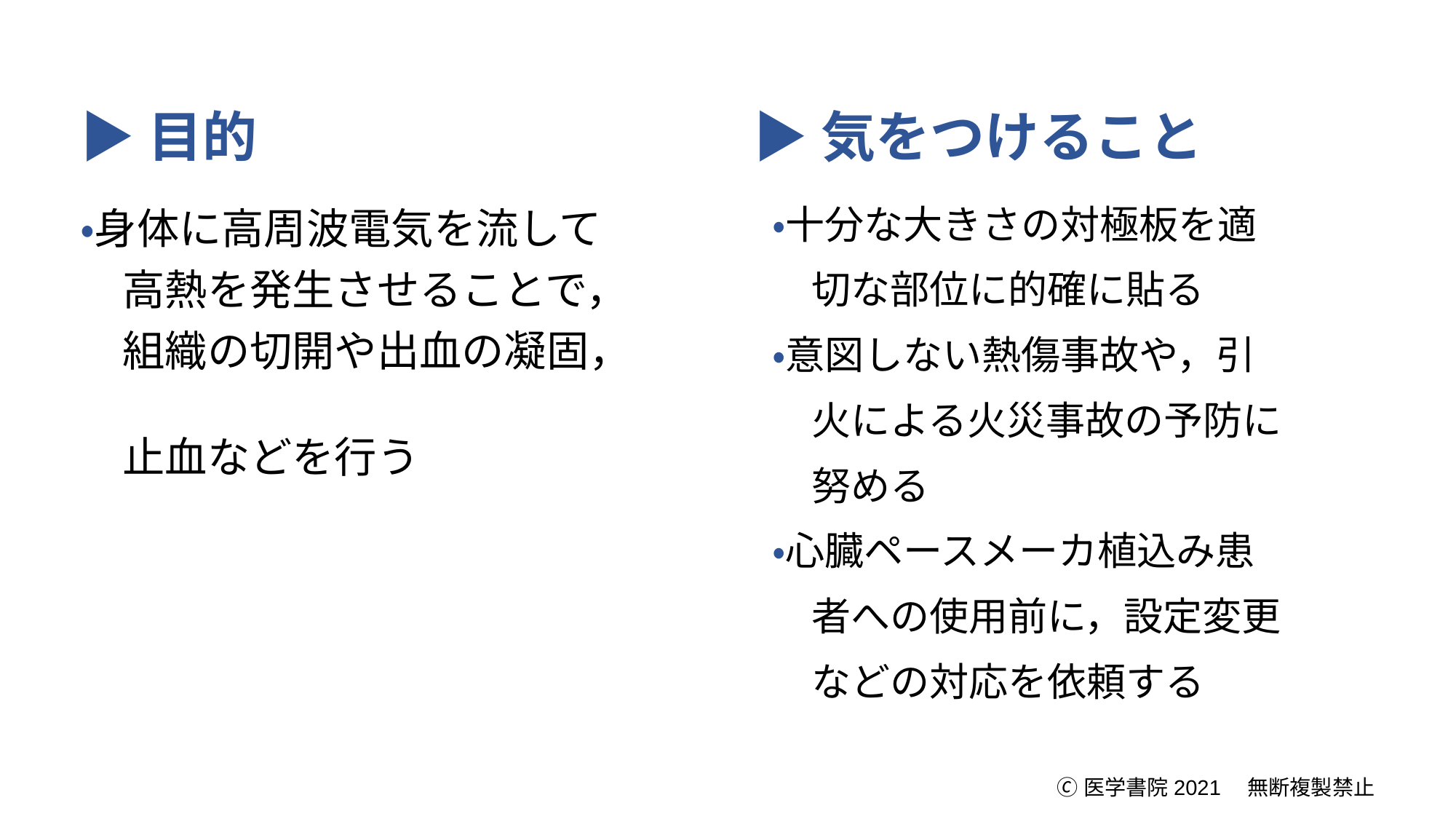

▶目的
▶気をつけること
・十分な大きさの対極板を適
　切な部位に的確に貼る
・意図しない熱傷事故や，引
　火による火災事故の予防に
　努める
・心臓ペースメーカ植込み患
　者への使用前に，設定変更
　などの対応を依頼する

・身体に高周波電気を流して
　高熱を発生させることで，
　組織の切開や出血の凝固，
　止血などを行う
🄫医学書院2021　無断複製禁止